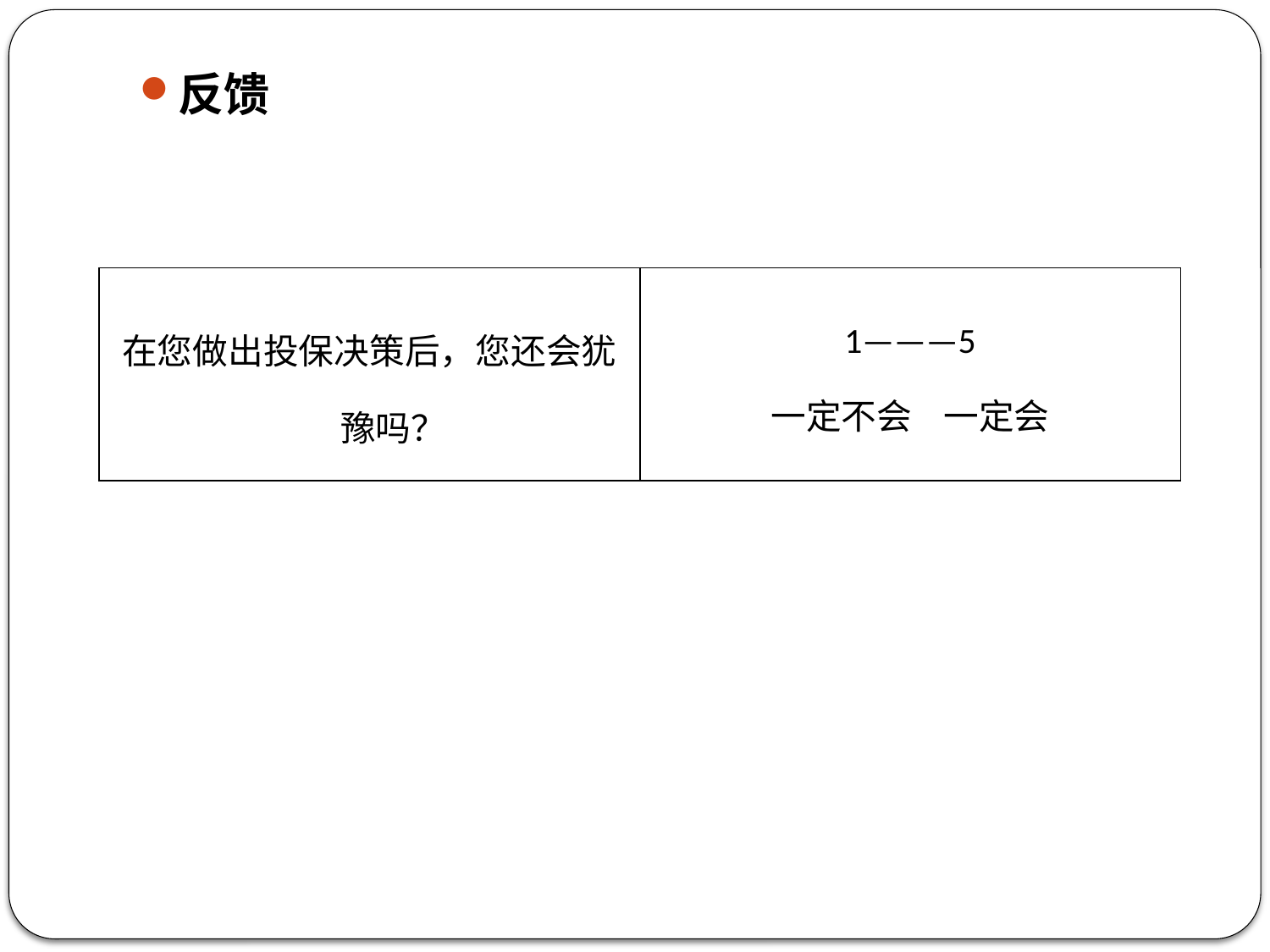

反馈
| 在您做出投保决策后，您还会犹豫吗？ | 1———5 一定不会 一定会 |
| --- | --- |